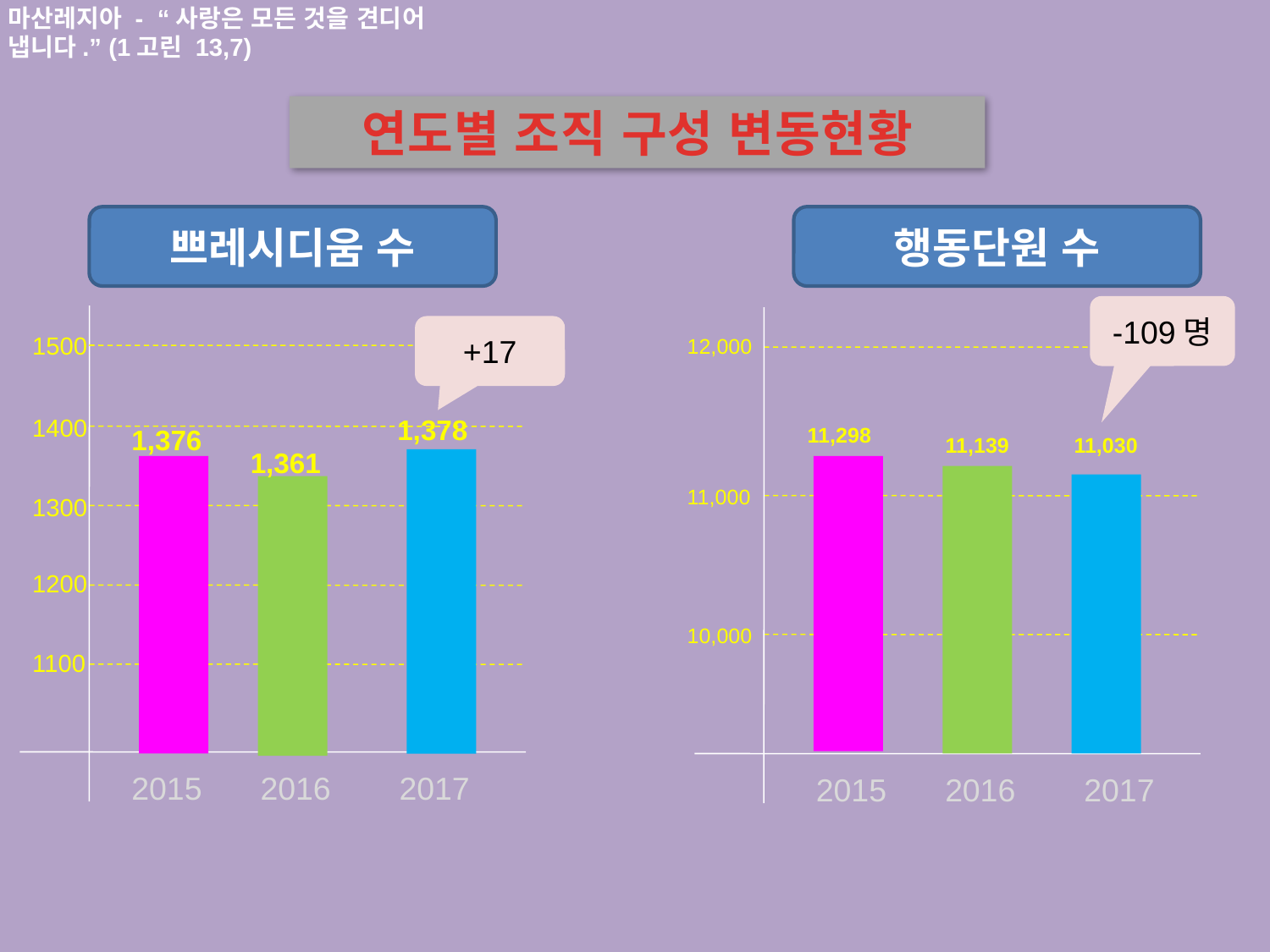

마산레지아 -  “사랑은 모든 것을 견디어 냅니다.” (1고린 13,7)
연도별 조직 구성 변동현황
쁘레시디움 수
행동단원 수
-109명
12,000
2015
2016
2017
1300
2015
2016
2017
+17
1500
1,378

1400
1,376

11,298

11,139

11,030

1,361

11,000
1200
10,000
1100